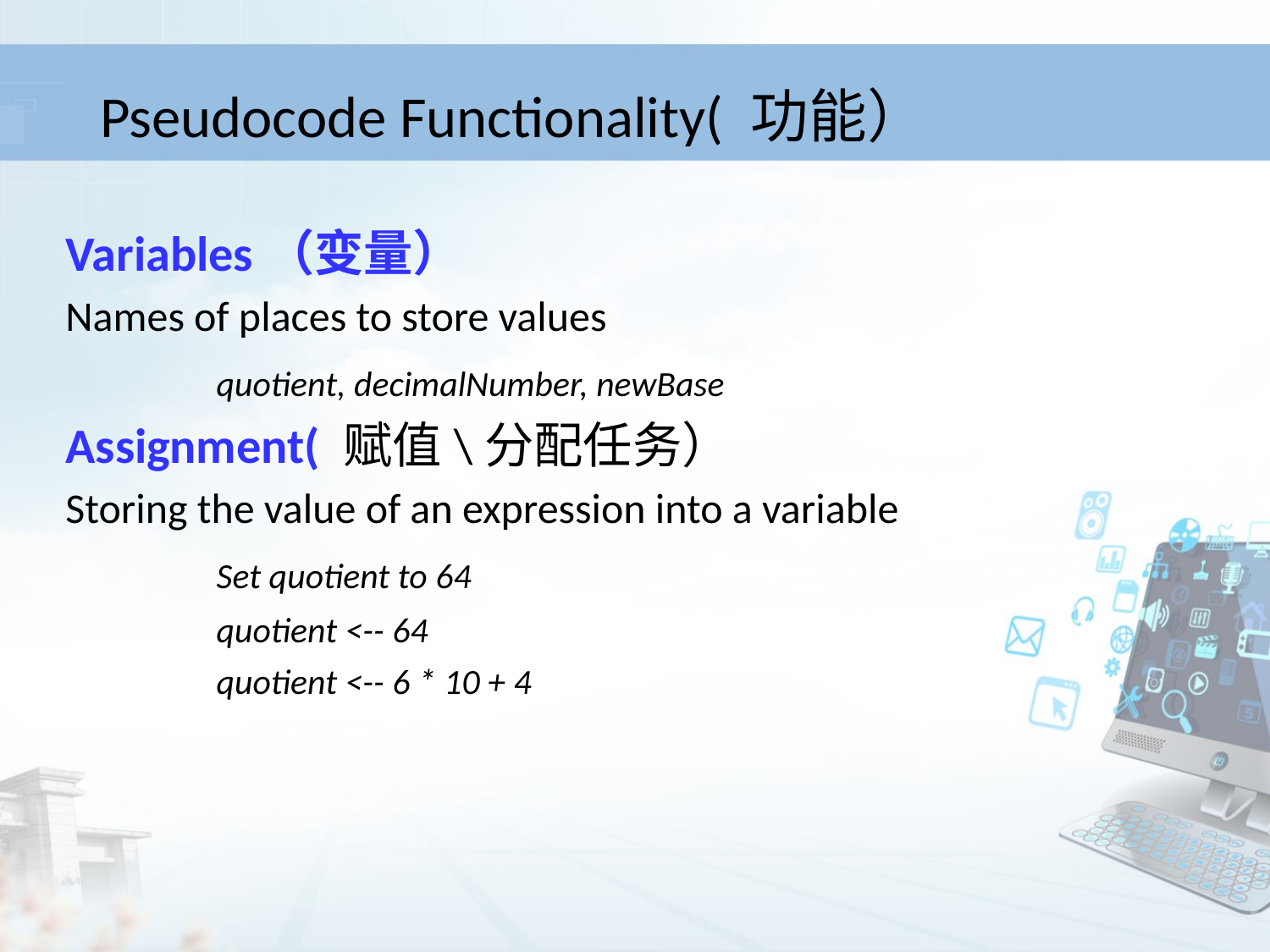

# Pseudocode Functionality( 功能）
Variables（变量）
Names of places to store values
		quotient, decimalNumber, newBase
Assignment( 赋值\分配任务）
Storing the value of an expression into a variable
		Set quotient to 64
		quotient <-- 64
		quotient <-- 6 * 10 + 4